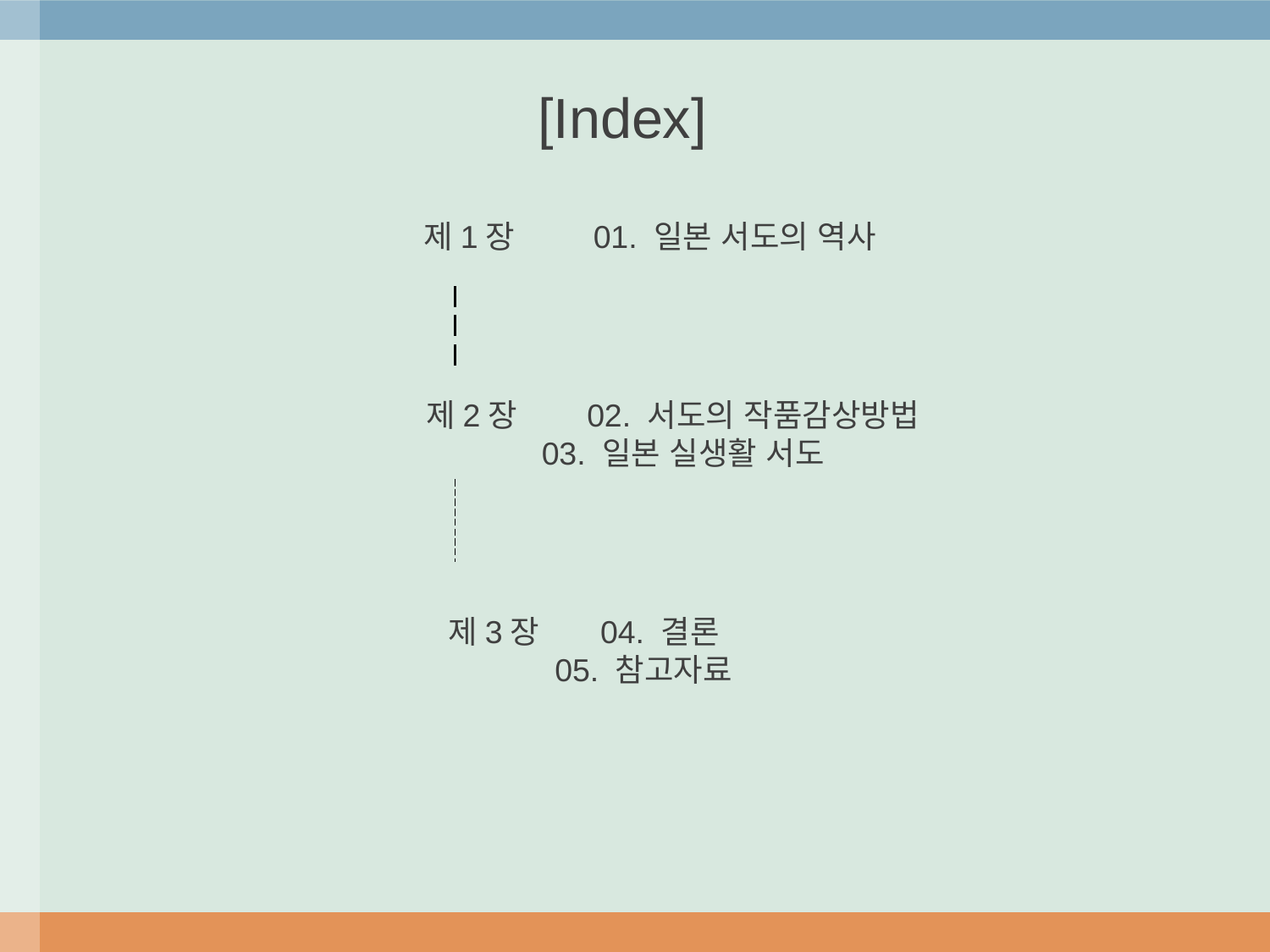

[Index]
제1장        01. 일본 서도의 역사
제2장       02. 서도의 작품감상방법
             03. 일본 실생활 서도
제3장      04. 결론
            05. 참고자료